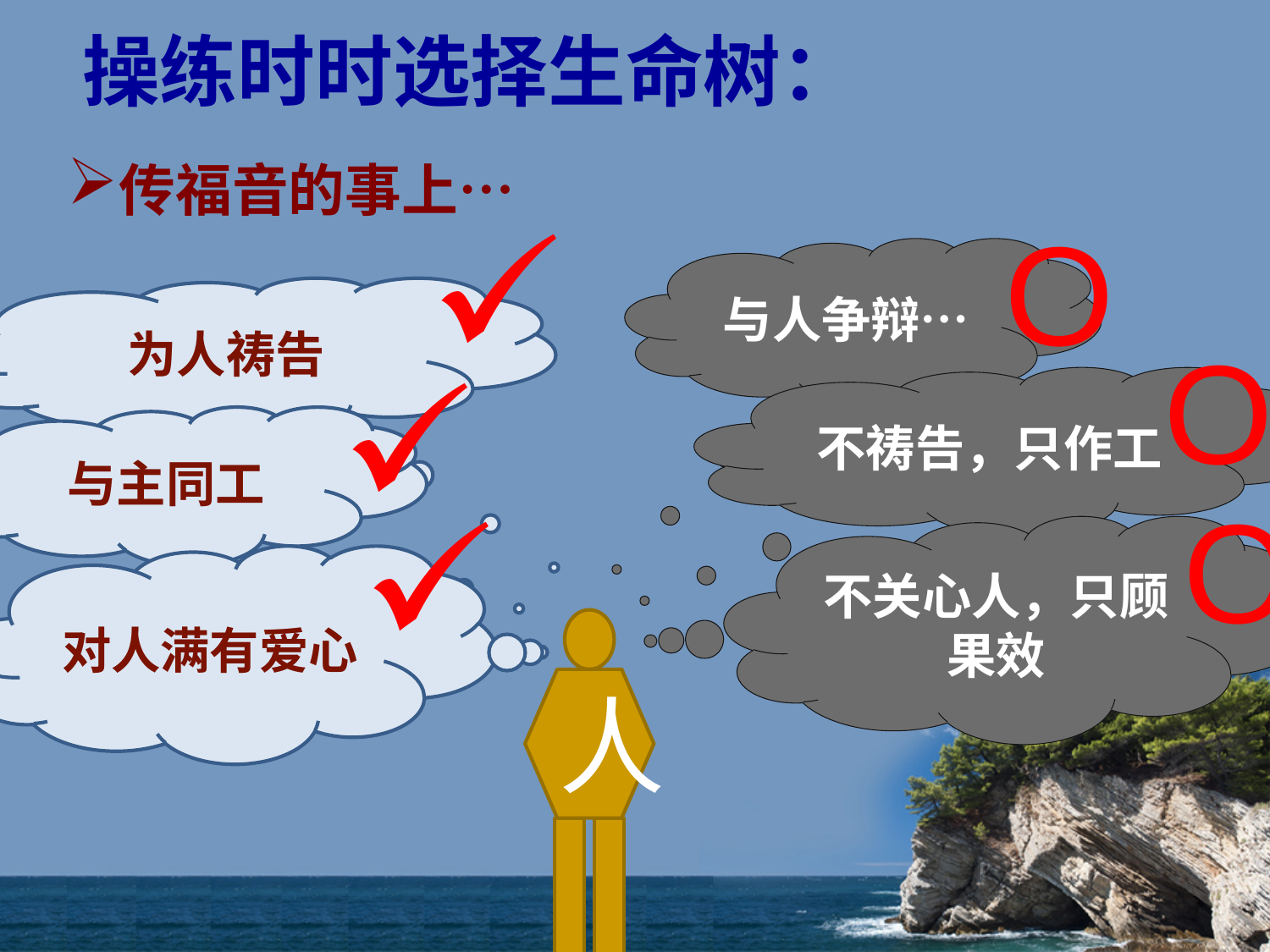

# 操练时时选择生命树：
传福音的事上…
O
与人争辩…

为人祷告
O
不祷告，只作工
与主同工

O
不关心人，只顾果效
对人满有爱心

人